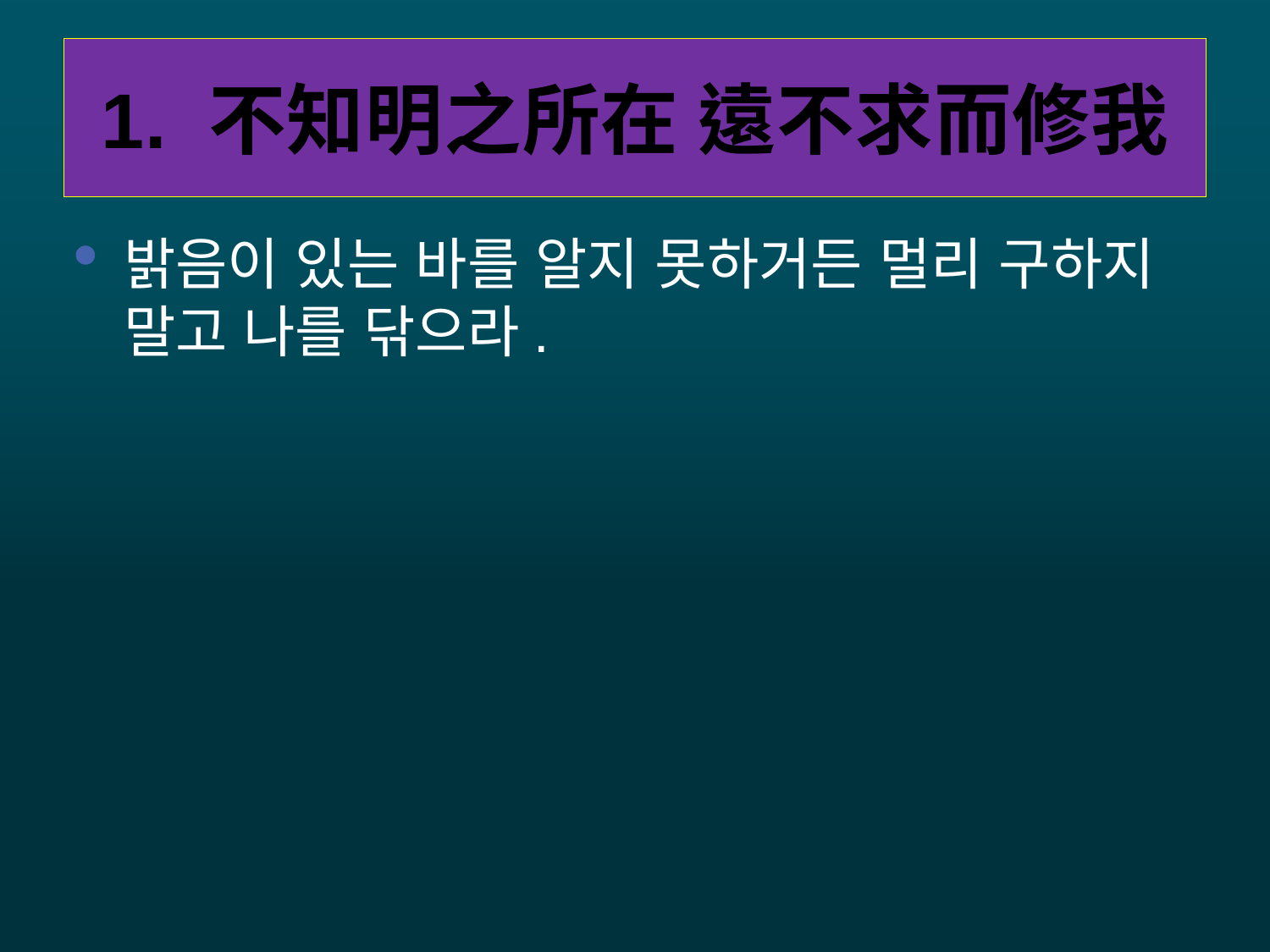

# 1. 不知明之所在 遠不求而修我
밝음이 있는 바를 알지 못하거든 멀리 구하지 말고 나를 닦으라.